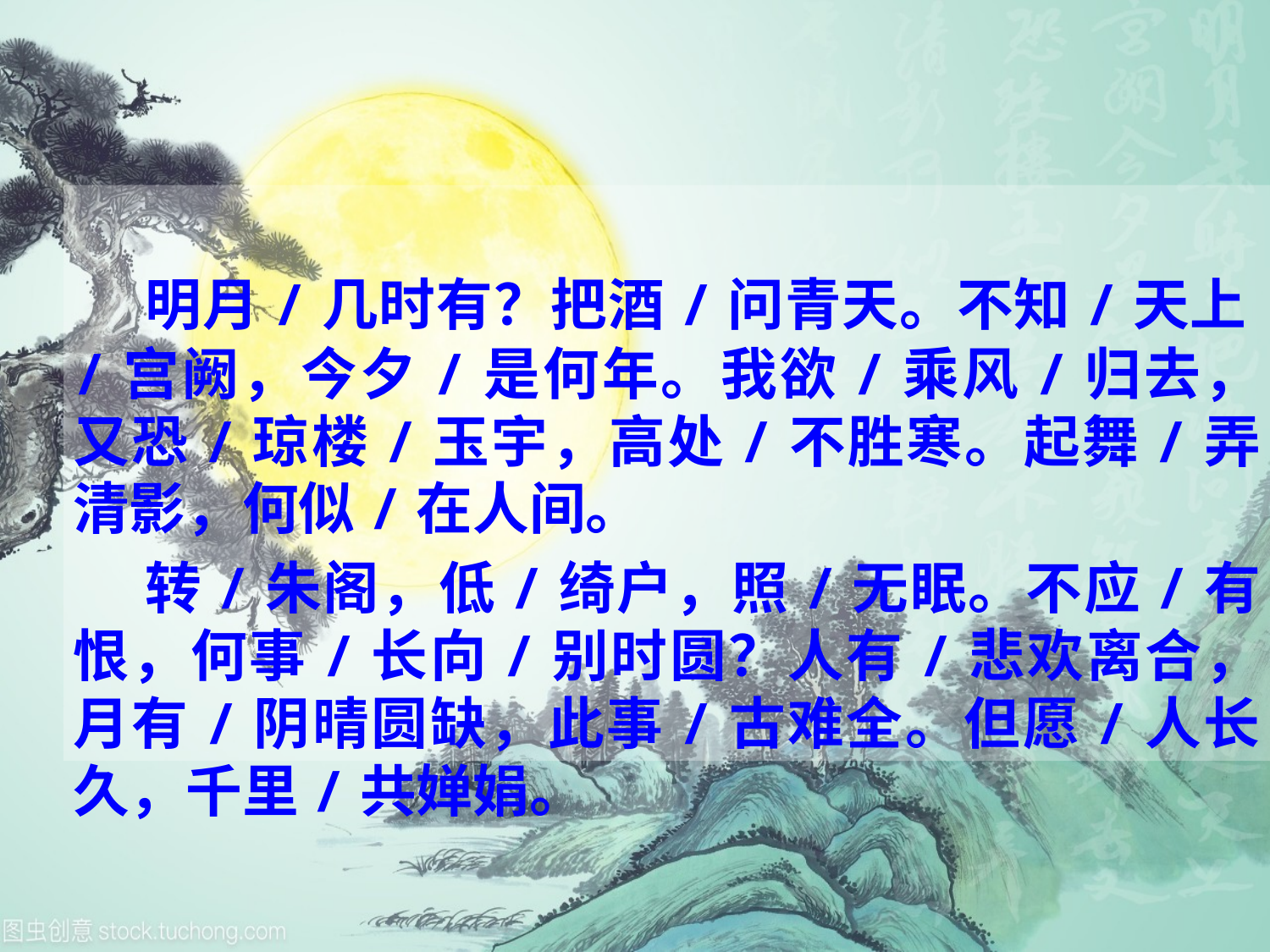

明月/几时有？把酒/问青天。不知/天上/宫阙，今夕/是何年。我欲/乘风/归去，又恐/琼楼/玉宇，高处/不胜寒。起舞/弄清影，何似/在人间。
    转/朱阁，低/绮户，照/无眠。不应/有恨，何事/长向/别时圆？人有/悲欢离合，月有/阴晴圆缺，此事/古难全。但愿/人长久，千里/共婵娟。